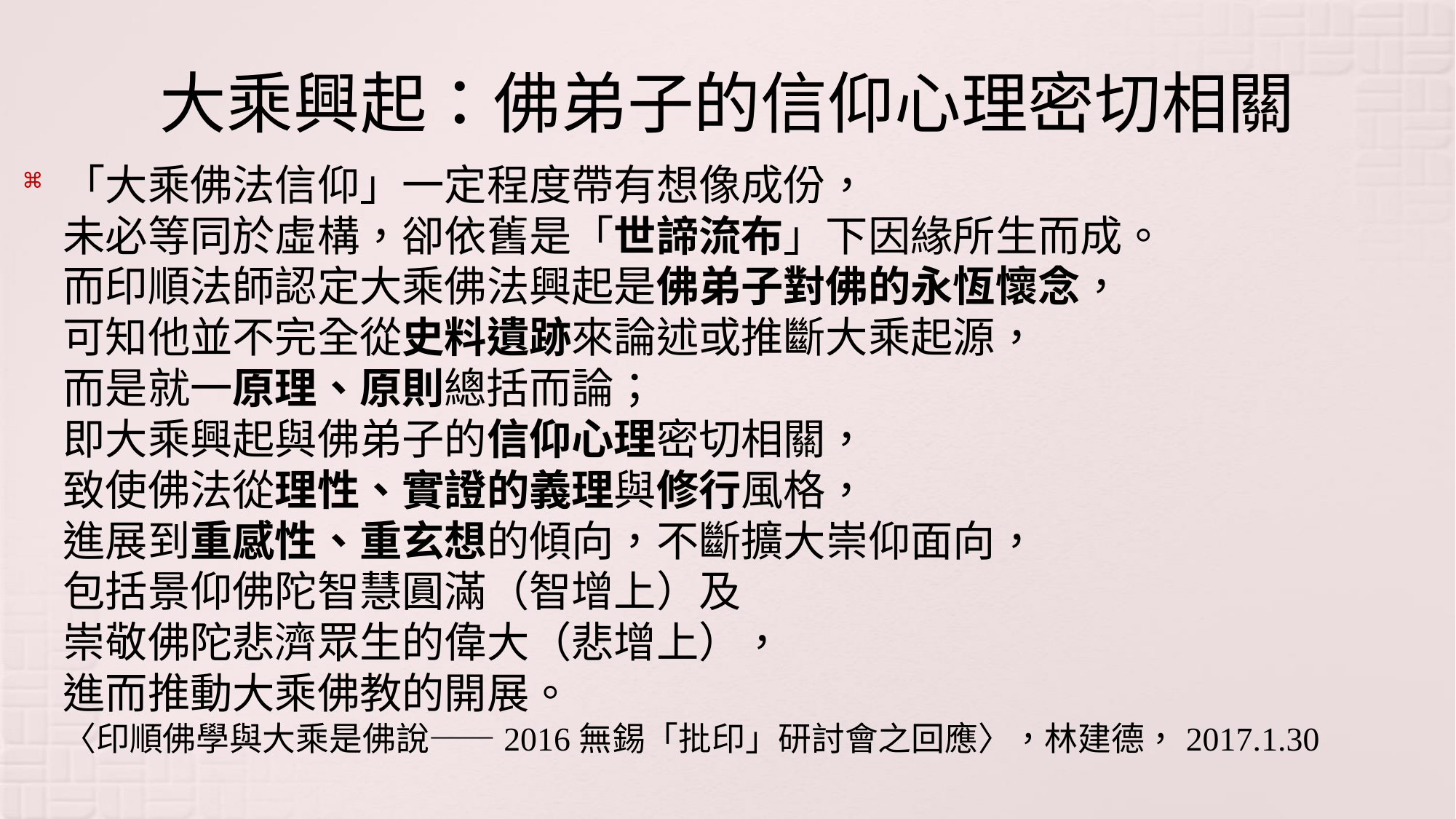

# 大乘興起：佛弟子的信仰心理密切相關
「大乘佛法信仰」一定程度帶有想像成份，
未必等同於虛構，卻依舊是「世諦流布」下因緣所生而成。
而印順法師認定大乘佛法興起是佛弟子對佛的永恆懷念，
可知他並不完全從史料遺跡來論述或推斷大乘起源，
而是就一原理、原則總括而論；
即大乘興起與佛弟子的信仰心理密切相關，
致使佛法從理性、實證的義理與修行風格，
進展到重感性、重玄想的傾向，不斷擴大崇仰面向，
包括景仰佛陀智慧圓滿（智增上）及
崇敬佛陀悲濟眾生的偉大（悲增上），
進而推動大乘佛教的開展。
〈印順佛學與大乘是佛說——2016無錫「批印」研討會之回應〉，林建德，2017.1.30